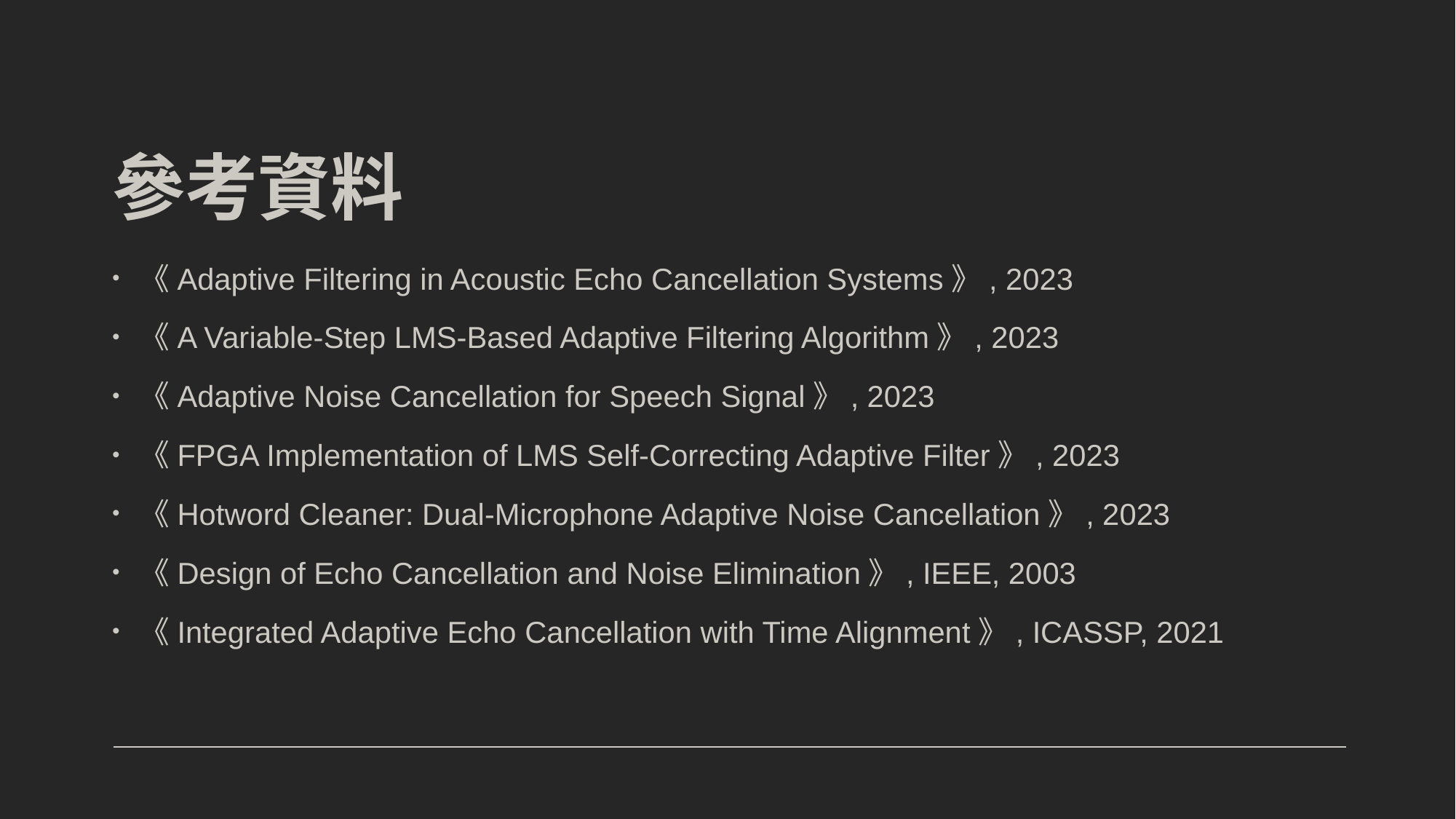

# 參考資料
《Adaptive Filtering in Acoustic Echo Cancellation Systems》, 2023
《A Variable-Step LMS-Based Adaptive Filtering Algorithm》, 2023
《Adaptive Noise Cancellation for Speech Signal》, 2023
《FPGA Implementation of LMS Self-Correcting Adaptive Filter》, 2023
《Hotword Cleaner: Dual-Microphone Adaptive Noise Cancellation》, 2023
《Design of Echo Cancellation and Noise Elimination》, IEEE, 2003
《Integrated Adaptive Echo Cancellation with Time Alignment》, ICASSP, 2021